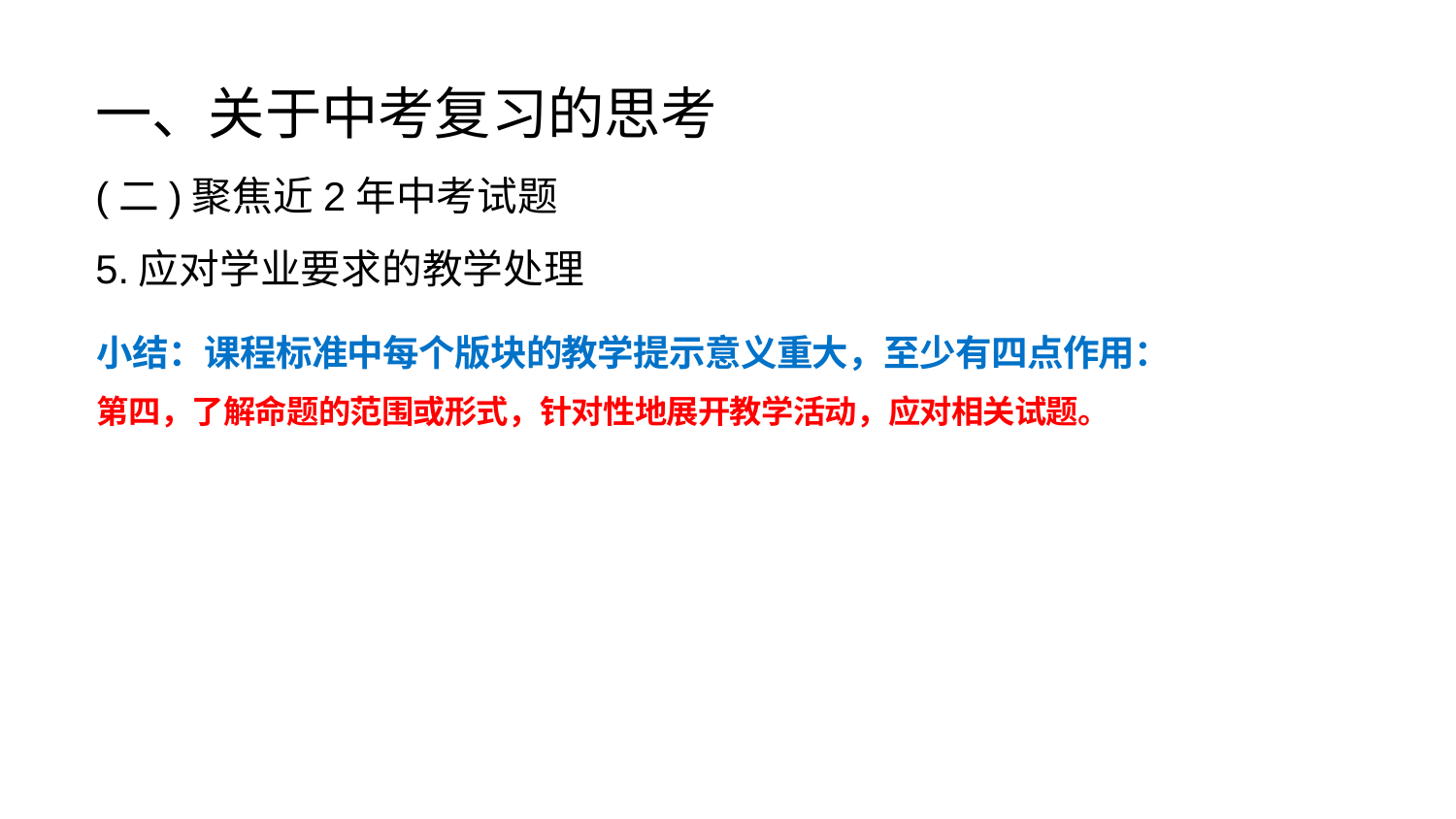

一、关于中考复习的思考
(二)聚焦近2年中考试题
5.应对学业要求的教学处理
小结：课程标准中每个版块的教学提示意义重大，至少有四点作用：
第四，了解命题的范围或形式，针对性地展开教学活动，应对相关试题。